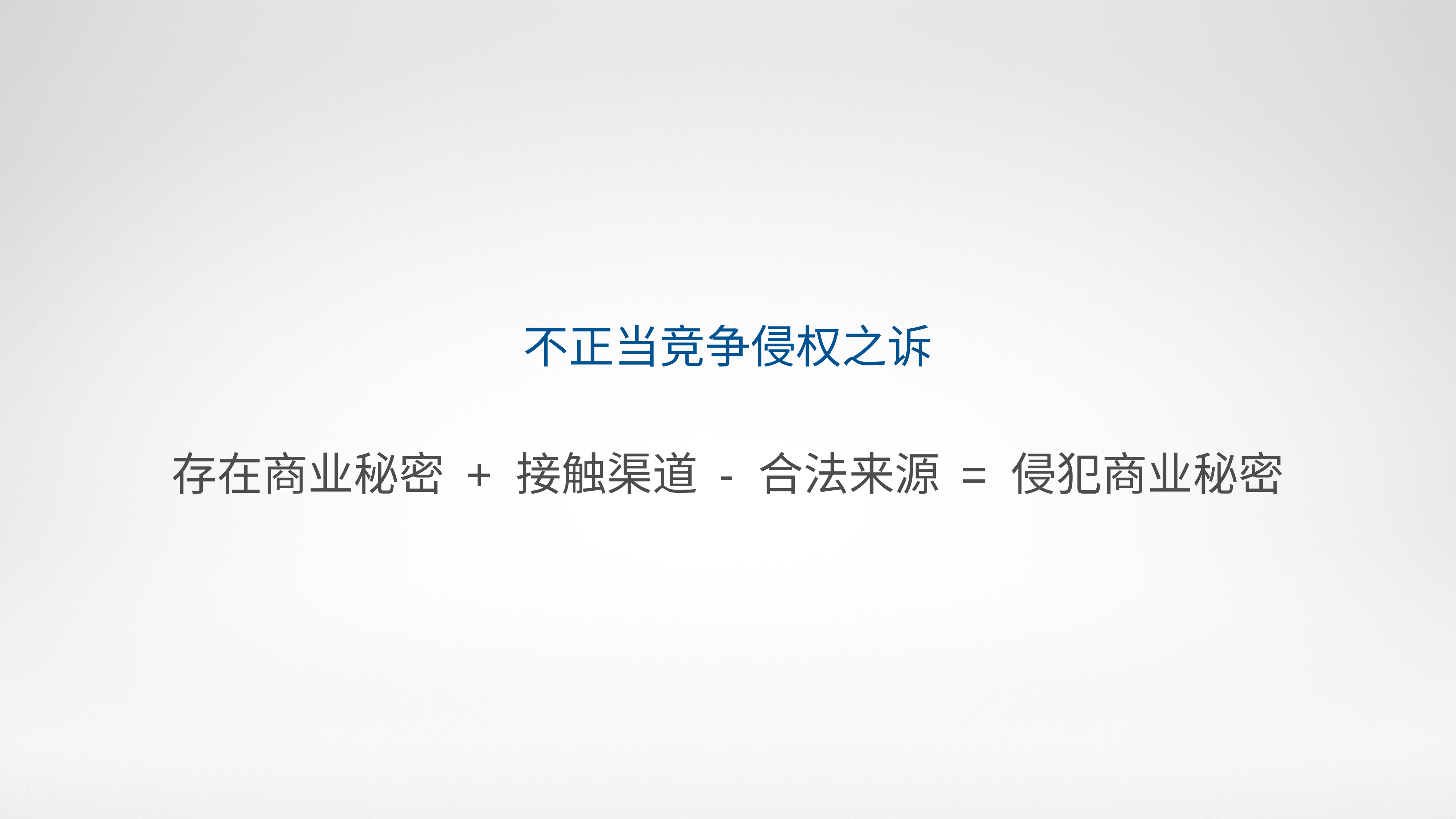

不正当竞争侵权之诉
存在商业秘密 + 接触渠道 - 合法来源 = 侵犯商业秘密